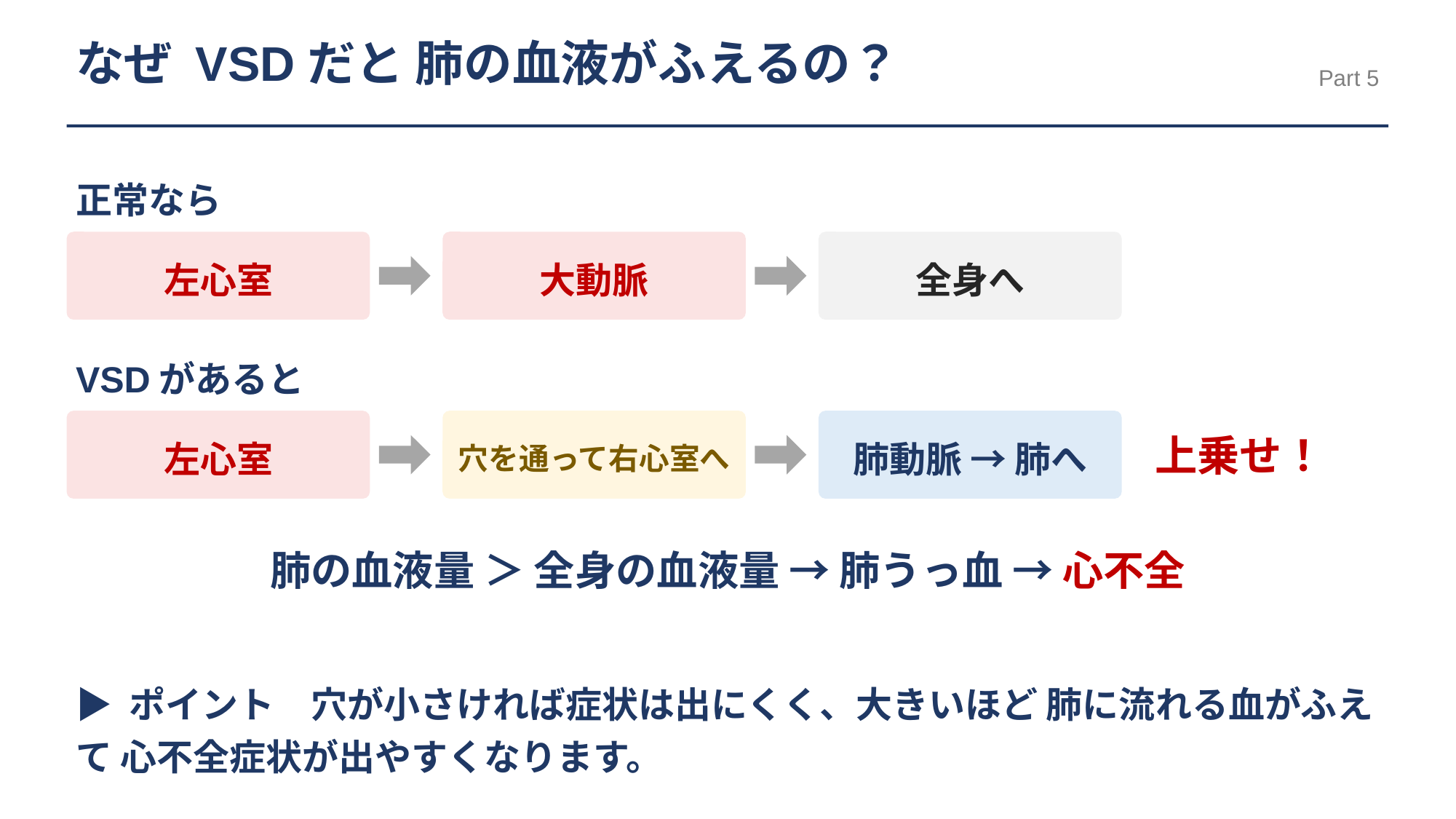

なぜ VSDだと 肺の血液がふえるの？
Part 5

正常なら
左心室
大動脈
全身へ

VSDがあると
左心室
穴を通って右心室へ
肺動脈 → 肺へ
上乗せ！

肺の血液量 ＞ 全身の血液量 → 肺うっ血 → 心不全
▶ ポイント　穴が小さければ症状は出にくく、大きいほど 肺に流れる血がふえて 心不全症状が出やすくなります。